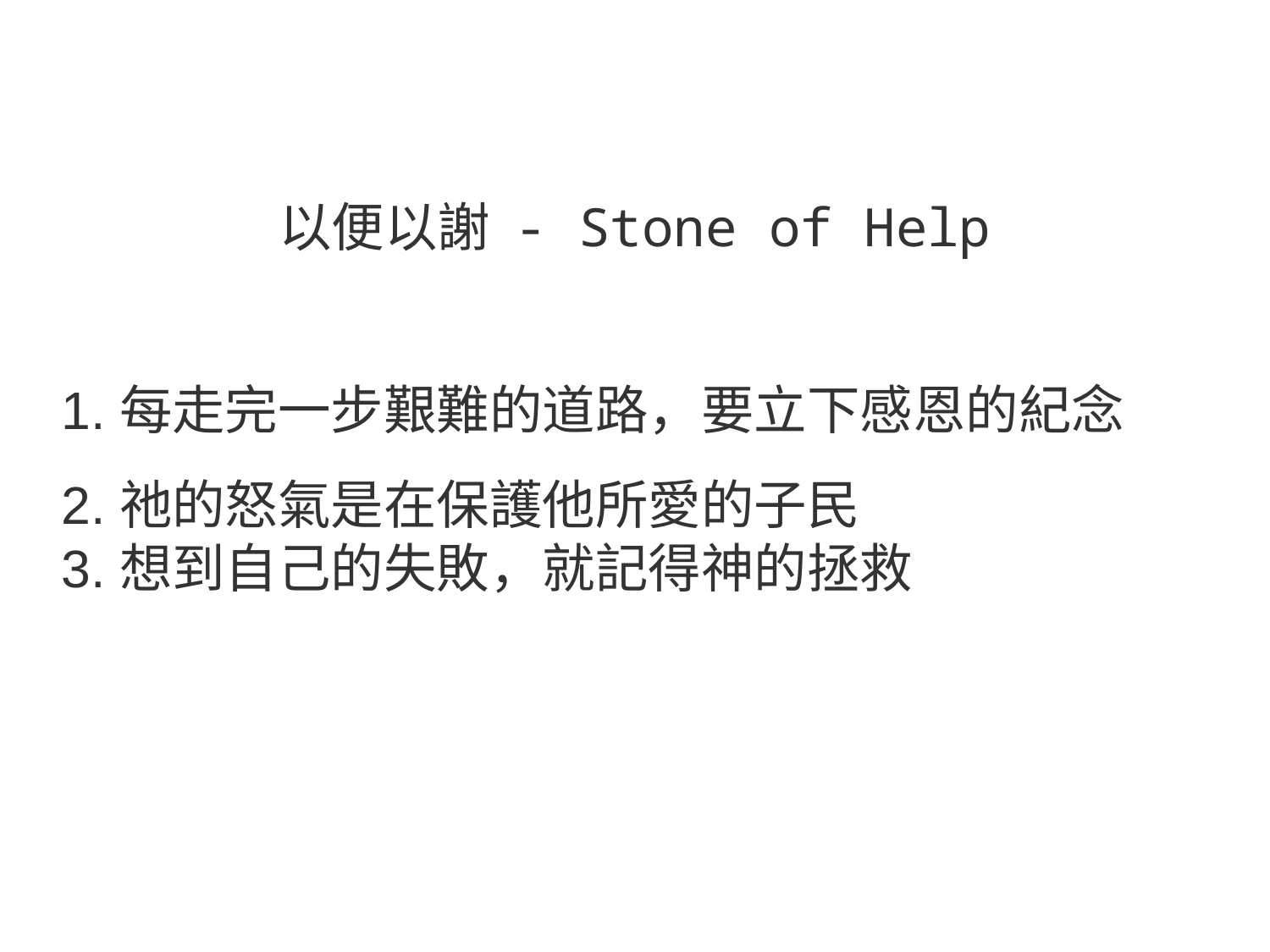

# 以便以謝 - Stone of Help

每走完一步艱難的道路，要立下感恩的紀念
祂的怒氣是在保護他所愛的子民
想到自己的失敗，就記得神的拯救